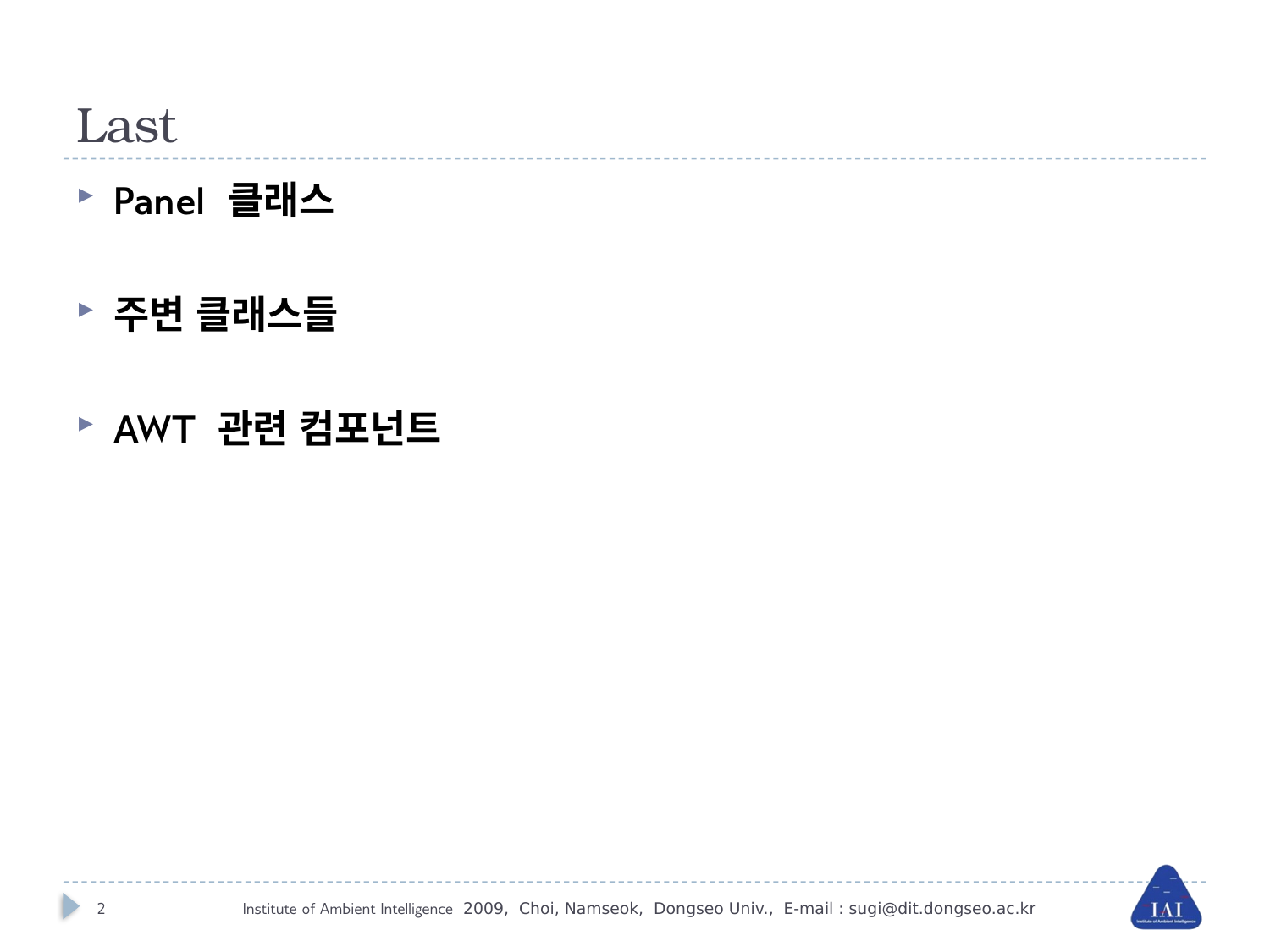

# Last
Panel 클래스

주변 클래스들

AWT 관련 컴포넌트